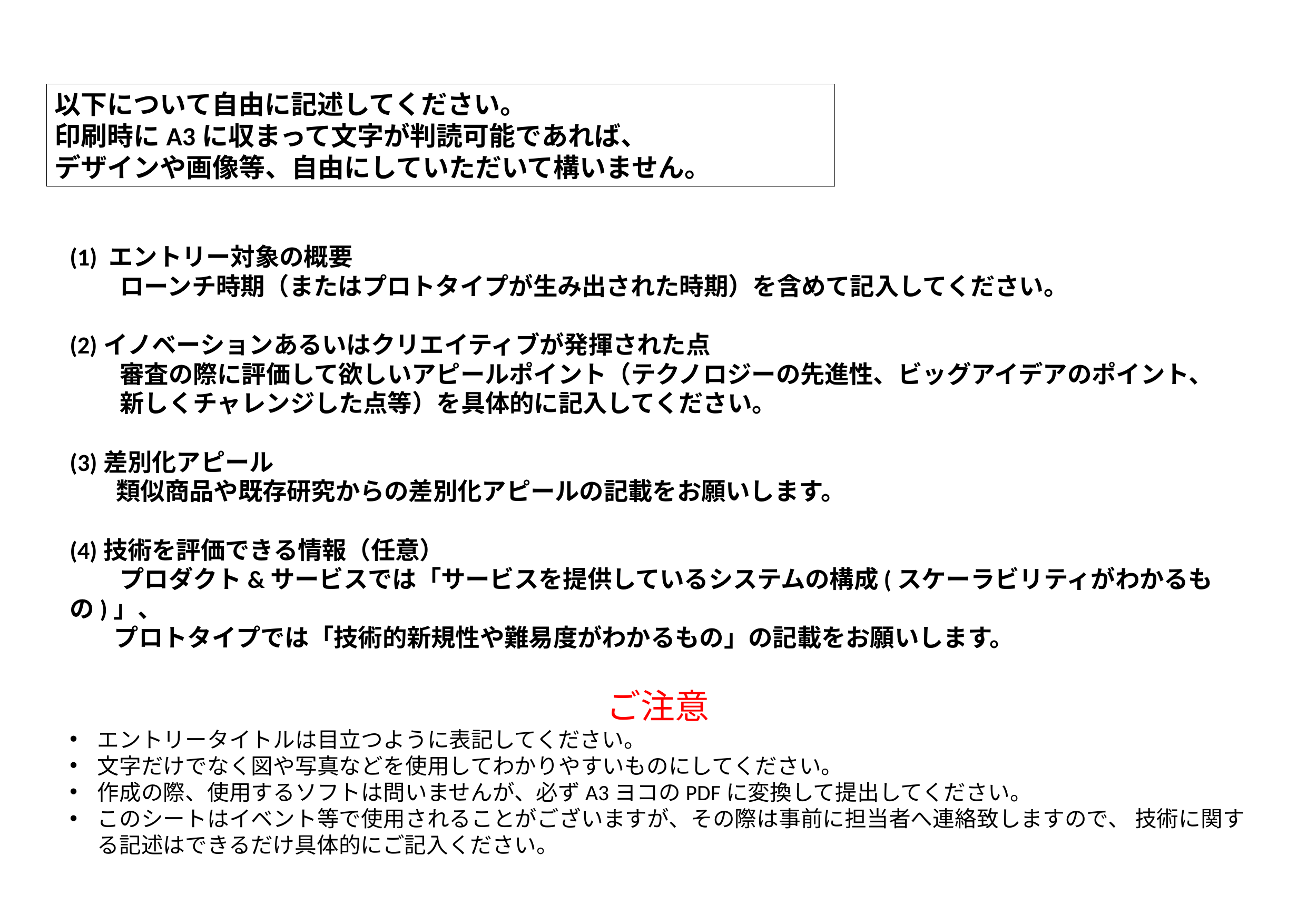

以下について自由に記述してください。
印刷時にA3に収まって文字が判読可能であれば、
デザインや画像等、自由にしていただいて構いません。
(1) エントリー対象の概要
        ローンチ時期（またはプロトタイプが生み出された時期）を含めて記入してください。

(2)イノベーションあるいはクリエイティブが発揮された点
        審査の際に評価して欲しいアピールポイント（テクノロジーの先進性、ビッグアイデアのポイント、
        新しくチャレンジした点等）を具体的に記入してください。

(3)差別化アピール
　    類似商品や既存研究からの差別化アピールの記載をお願いします。

(4)技術を評価できる情報（任意）
        プロダクト&サービスでは「サービスを提供しているシステムの構成(スケーラビリティがわかるもの)」、
       プロトタイプでは「技術的新規性や難易度がわかるもの」の記載をお願いします。
ご注意
エントリータイトルは目立つように表記してください。
文字だけでなく図や写真などを使用してわかりやすいものにしてください。
作成の際、使用するソフトは問いませんが、必ずA3ヨコのPDFに変換して提出してください。
このシートはイベント等で使用されることがございますが、その際は事前に担当者へ連絡致しますので、 技術に関する記述はできるだけ具体的にご記入ください。